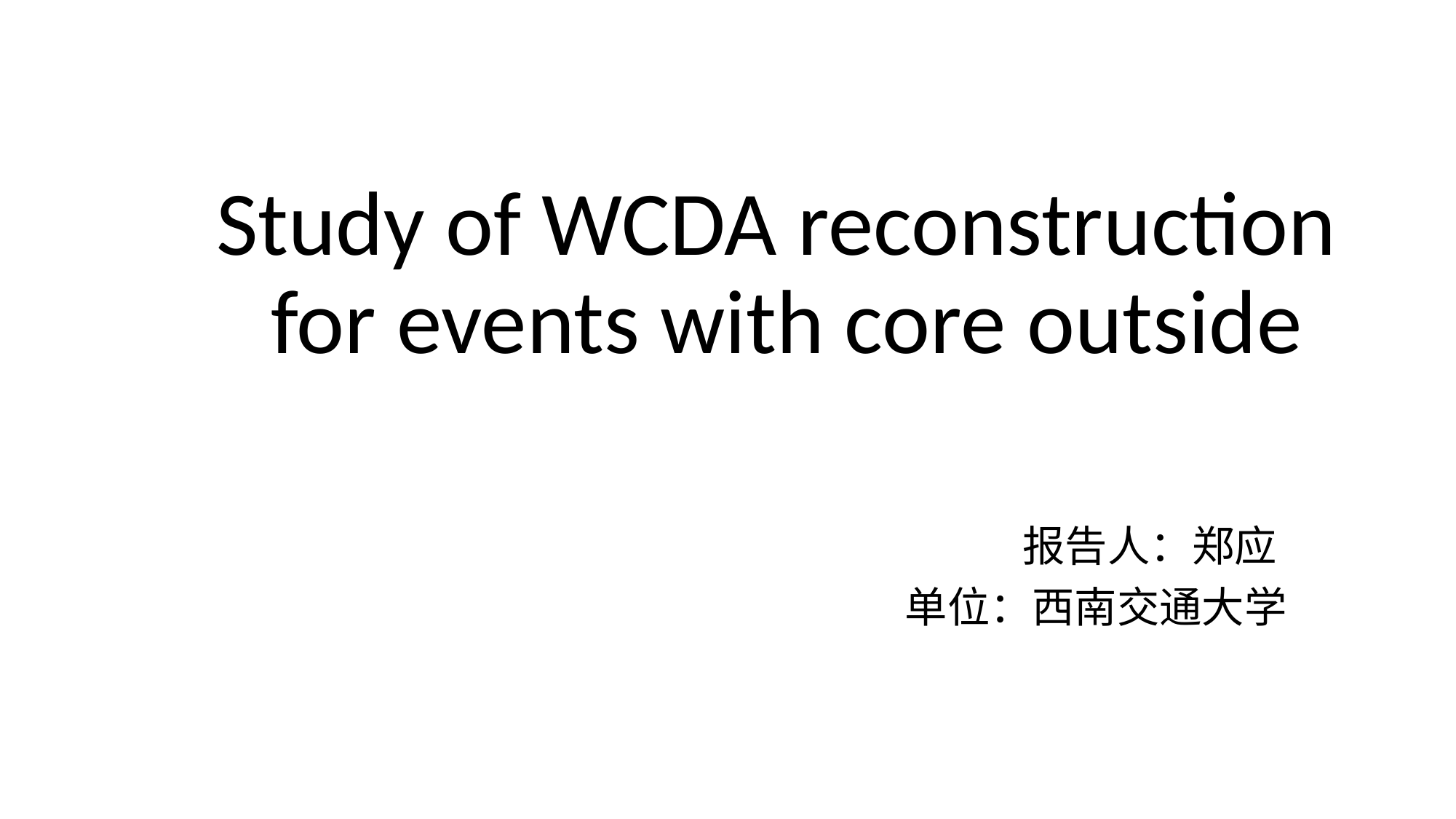

# Study of WCDA reconstruction for events with core outside
报告人：郑应
单位：西南交通大学